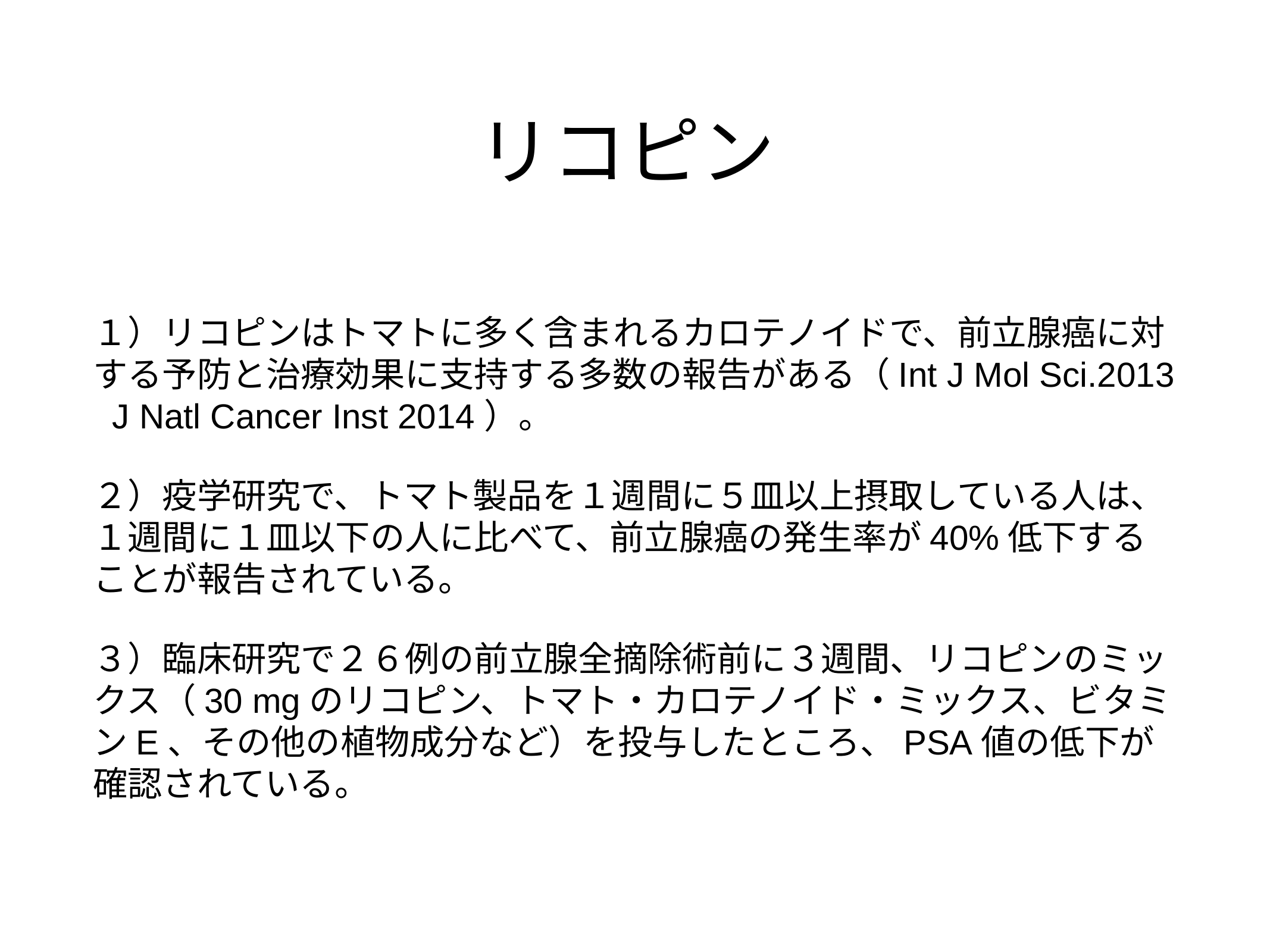

# リコピン
１）リコピンはトマトに多く含まれるカロテノイドで、前立腺癌に対する予防と治療効果に支持する多数の報告がある（Int J Mol Sci.2013   J Natl Cancer Inst 2014）。
２）疫学研究で、トマト製品を１週間に５皿以上摂取している人は、１週間に１皿以下の人に比べて、前立腺癌の発生率が40%低下することが報告されている。
３）臨床研究で２６例の前立腺全摘除術前に３週間、リコピンのミックス（30 mgのリコピン、トマト・カロテノイド・ミックス、ビタミンE、その他の植物成分など）を投与したところ、PSA値の低下が確認されている。